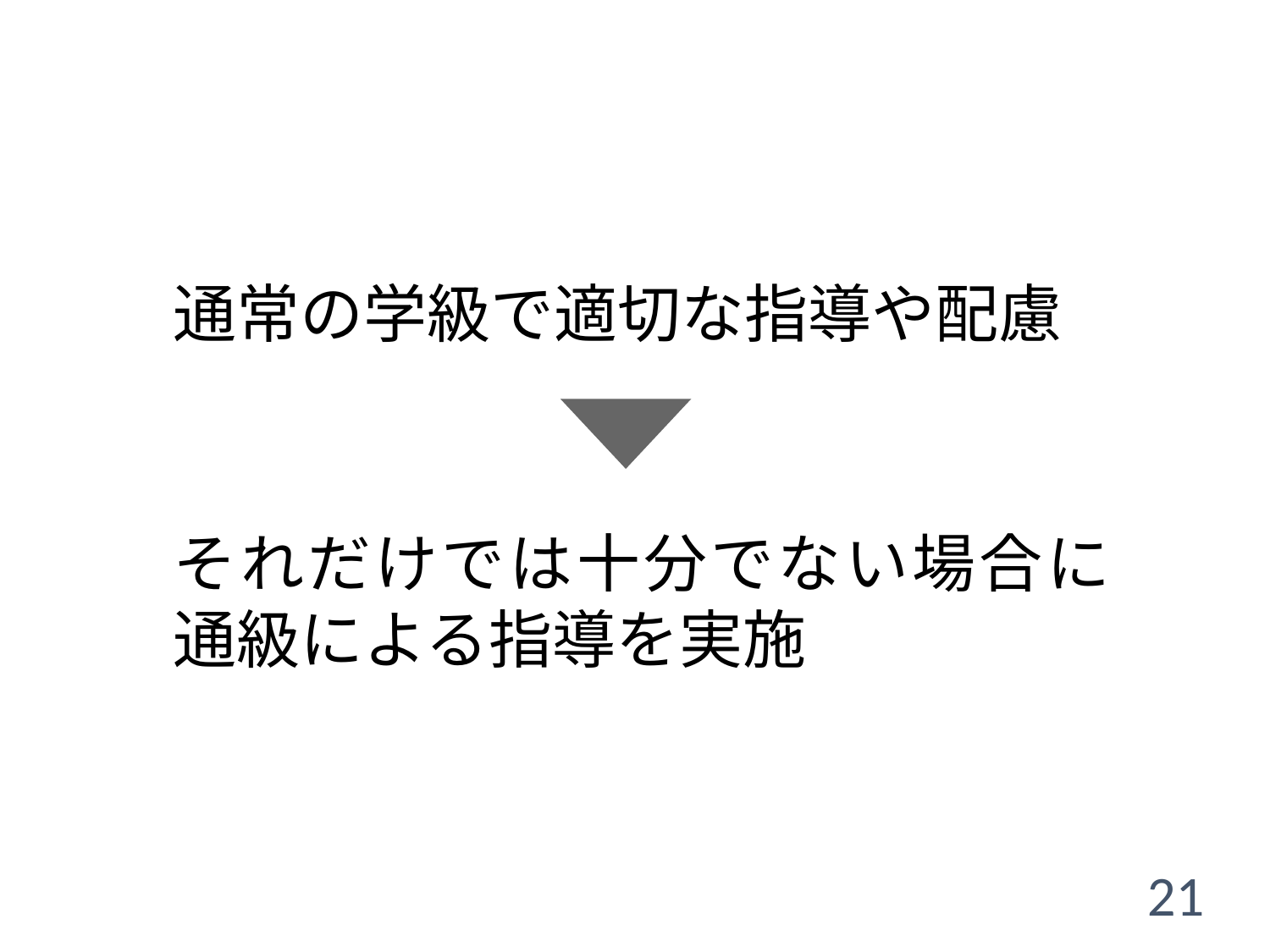

通常の学級で適切な指導や配慮

それだけでは十分でない場合に通級による指導を実施
21